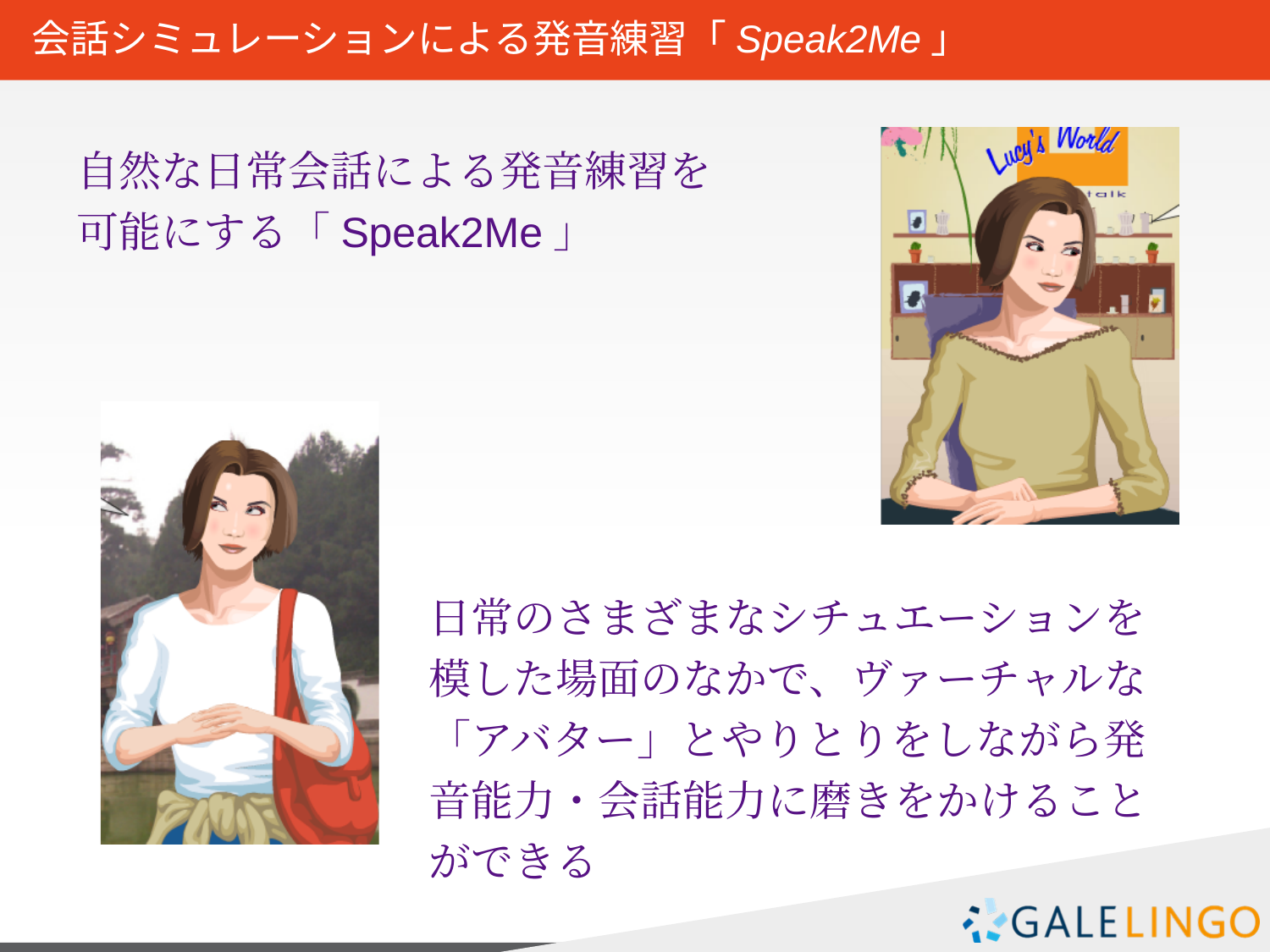

# 会話シミュレーションによる発音練習「Speak2Me」

自然な日常会話による発音練習を可能にする「Speak2Me」

日常のさまざまなシチュエーションを模した場面のなかで、ヴァーチャルな「アバター」とやりとりをしながら発音能力・会話能力に磨きをかけることができる